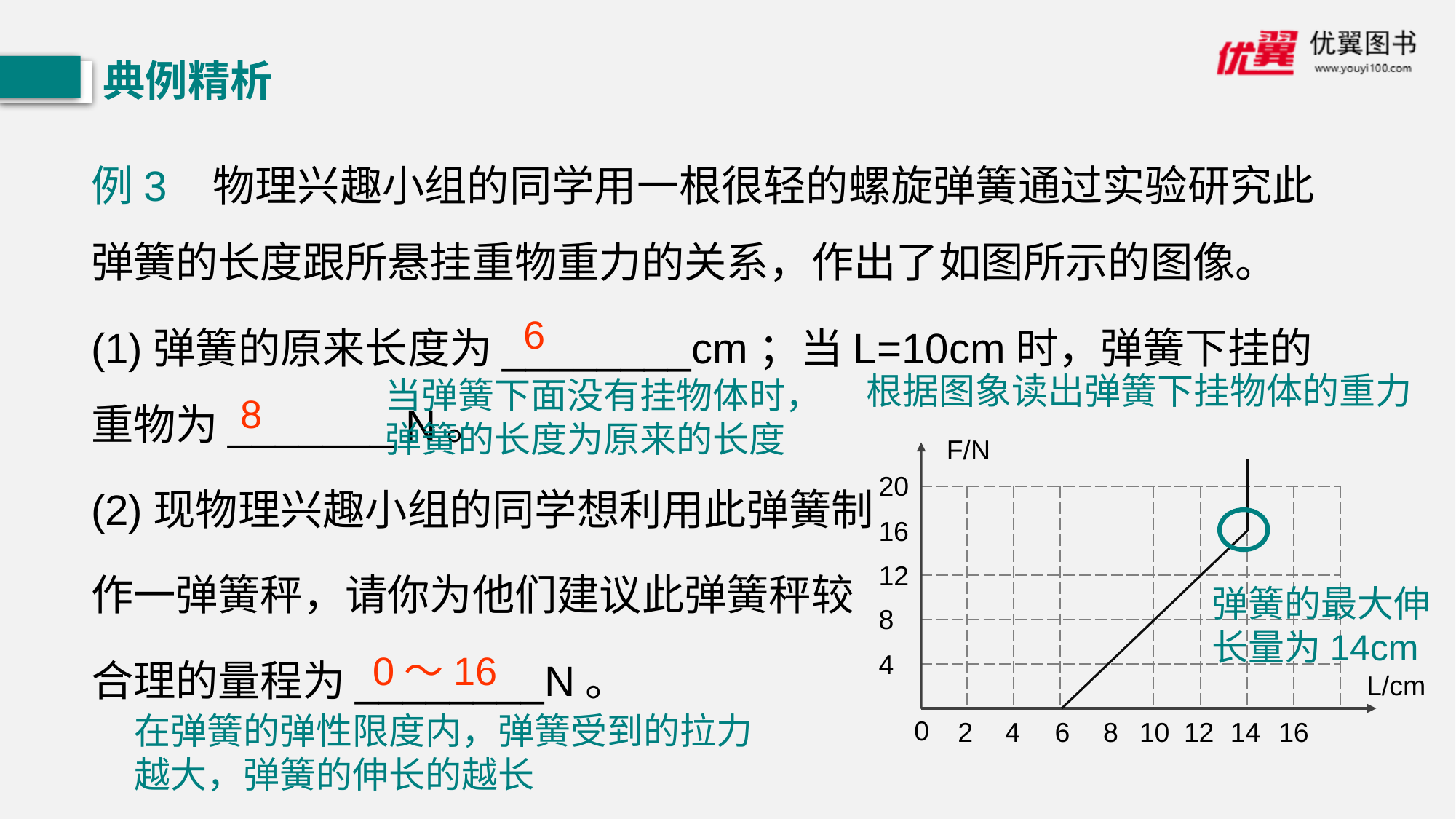

典例精析

例3   物理兴趣小组的同学用一根很轻的螺旋弹簧通过实验研究此弹簧的长度跟所悬挂重物重力的关系，作出了如图所示的图像。
(1)弹簧的原来长度为________cm；当L=10cm时，弹簧下挂的重物为_______ N。
(2)现物理兴趣小组的同学想利用此弹簧制
作一弹簧秤，请你为他们建议此弹簧秤较
合理的量程为________N。
6
根据图象读出弹簧下挂物体的重力
当弹簧下面没有挂物体时，弹簧的长度为原来的长度
8
F/N
20
16
12
8
4
L/cm
0
2
4
6
8
10
12
14
16
|  |  |  |  |  |  |  |  |  |
| --- | --- | --- | --- | --- | --- | --- | --- | --- |
|  |  |  |  |  |  |  |  |  |
|  |  |  |  |  |  |  |  |  |
|  |  |  |  |  |  |  |  |  |
|  |  |  |  |  |  |  |  |  |

弹簧的最大伸长量为14cm
0～16
在弹簧的弹性限度内，弹簧受到的拉力越大，弹簧的伸长的越长